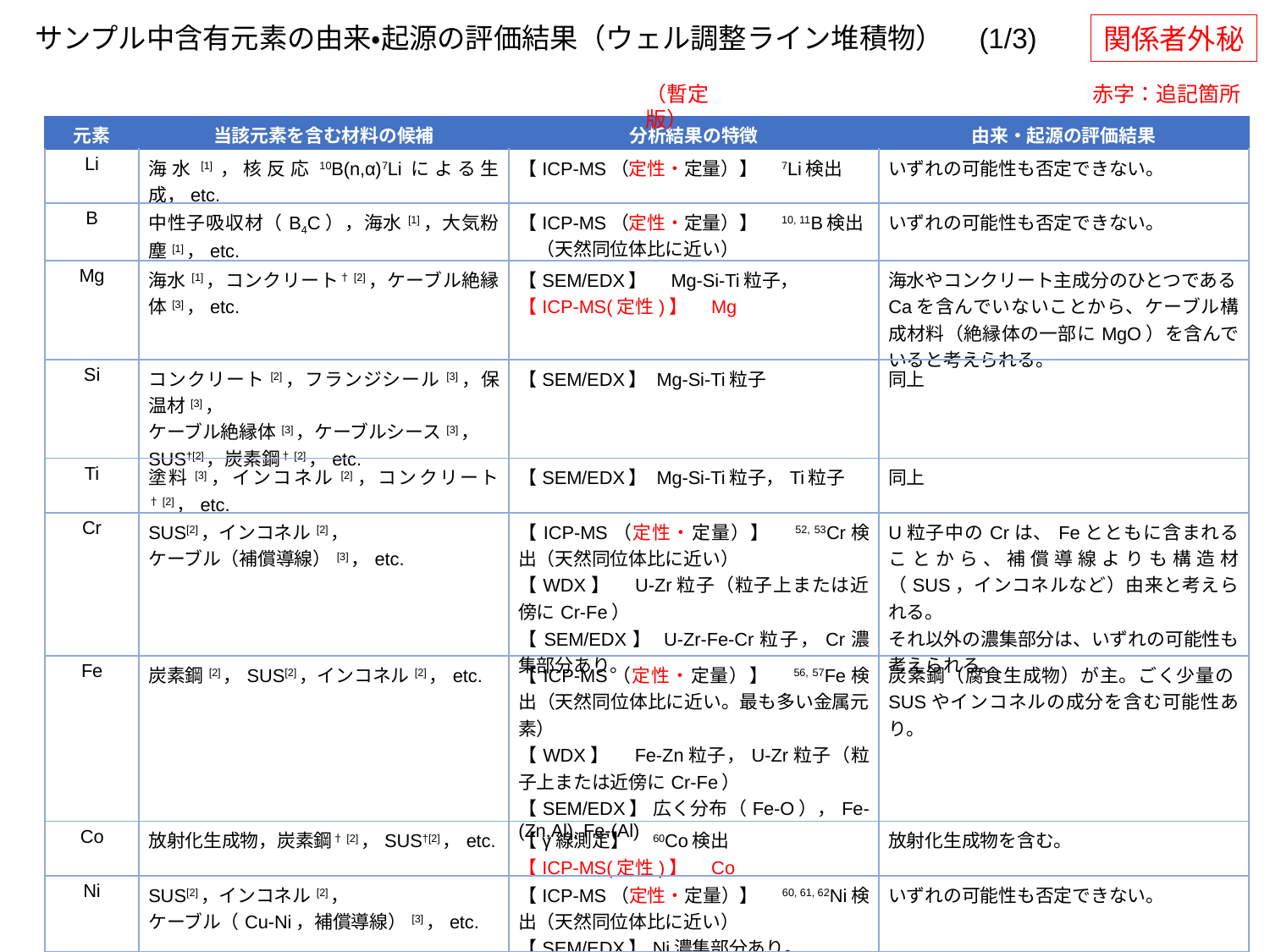

サンプル中含有元素の由来・起源の評価結果（ウェル調整ライン堆積物）　(1/3)
関係者外秘
（暫定版）
赤字：追記箇所
| 元素 | 当該元素を含む材料の候補 | 分析結果の特徴 | 由来・起源の評価結果 |
| --- | --- | --- | --- |
| Li | 海水[1]，核反応10B(n,α)7Liによる生成，etc. | 【ICP-MS（定性・定量）】　7Li検出 | いずれの可能性も否定できない。 |
| B | 中性子吸収材（B4C），海水[1]，大気粉塵[1]，etc. | 【ICP-MS（定性・定量）】　10, 11B検出 　（天然同位体比に近い） | いずれの可能性も否定できない。 |
| Mg | 海水[1]，コンクリート†[2]，ケーブル絶縁体[3]，etc. | 【SEM/EDX】　Mg-Si-Ti粒子， 【ICP-MS(定性)】　Mg | 海水やコンクリート主成分のひとつであるCaを含んでいないことから、ケーブル構成材料（絶縁体の一部にMgO）を含んでいると考えられる。 |
| Si | コンクリート[2]，フランジシール[3]，保温材[3]， ケーブル絶縁体[3]，ケーブルシース[3]， SUS†[2]，炭素鋼†[2]，etc. | 【SEM/EDX】 Mg-Si-Ti粒子 | 同上 |
| Ti | 塗料[3]，インコネル[2]，コンクリート†[2]，etc. | 【SEM/EDX】 Mg-Si-Ti粒子，Ti粒子 | 同上 |
| Cr | SUS[2]，インコネル[2]， ケーブル（補償導線）[3]，etc. | 【ICP-MS（定性・定量）】　52, 53Cr検出（天然同位体比に近い） 【WDX】　U-Zr粒子（粒子上または近傍にCr-Fe） 【SEM/EDX】 U-Zr-Fe-Cr粒子，Cr濃集部分あり。 | U粒子中のCrは、Feとともに含まれることから、補償導線よりも構造材（SUS，インコネルなど）由来と考えられる。 それ以外の濃集部分は、いずれの可能性も考えられる。 |
| Fe | 炭素鋼[2]，SUS[2]，インコネル[2]，etc. | 【ICP-MS（定性・定量）】　56, 57Fe検出（天然同位体比に近い。最も多い金属元素） 【WDX】　Fe-Zn粒子，U-Zr粒子（粒子上または近傍にCr-Fe） 【SEM/EDX】 広く分布（Fe-O），Fe-(Zn,Al), Fe-(Al) | 炭素鋼（腐食生成物）が主。ごく少量のSUSやインコネルの成分を含む可能性あり。 |
| Co | 放射化生成物，炭素鋼†[2]，SUS†[2]，etc. | 【γ線測定】　60Co検出 【ICP-MS(定性)】　Co | 放射化生成物を含む。 |
| Ni | SUS[2]，インコネル[2]， ケーブル（Cu-Ni，補償導線）[3]，etc. | 【ICP-MS（定性・定量）】　60, 61, 62Ni検出（天然同位体比に近い） 【SEM/EDX】Ni濃集部分あり。 | いずれの可能性も否定できない。 |
| Zn | 塗料[3]，メッキ[3]，ケーブル絶縁体[3]， Cu-Zn（検出機器の構成材料）[3]，etc. | 【WDX】　Fe-Zn粒子 【SEM/EDX】 Fe-(Zn,Al)，Fe-O上に点在 【ICP-MS(定性)】 Zn | 炭素鋼（腐食生成物）が主 |